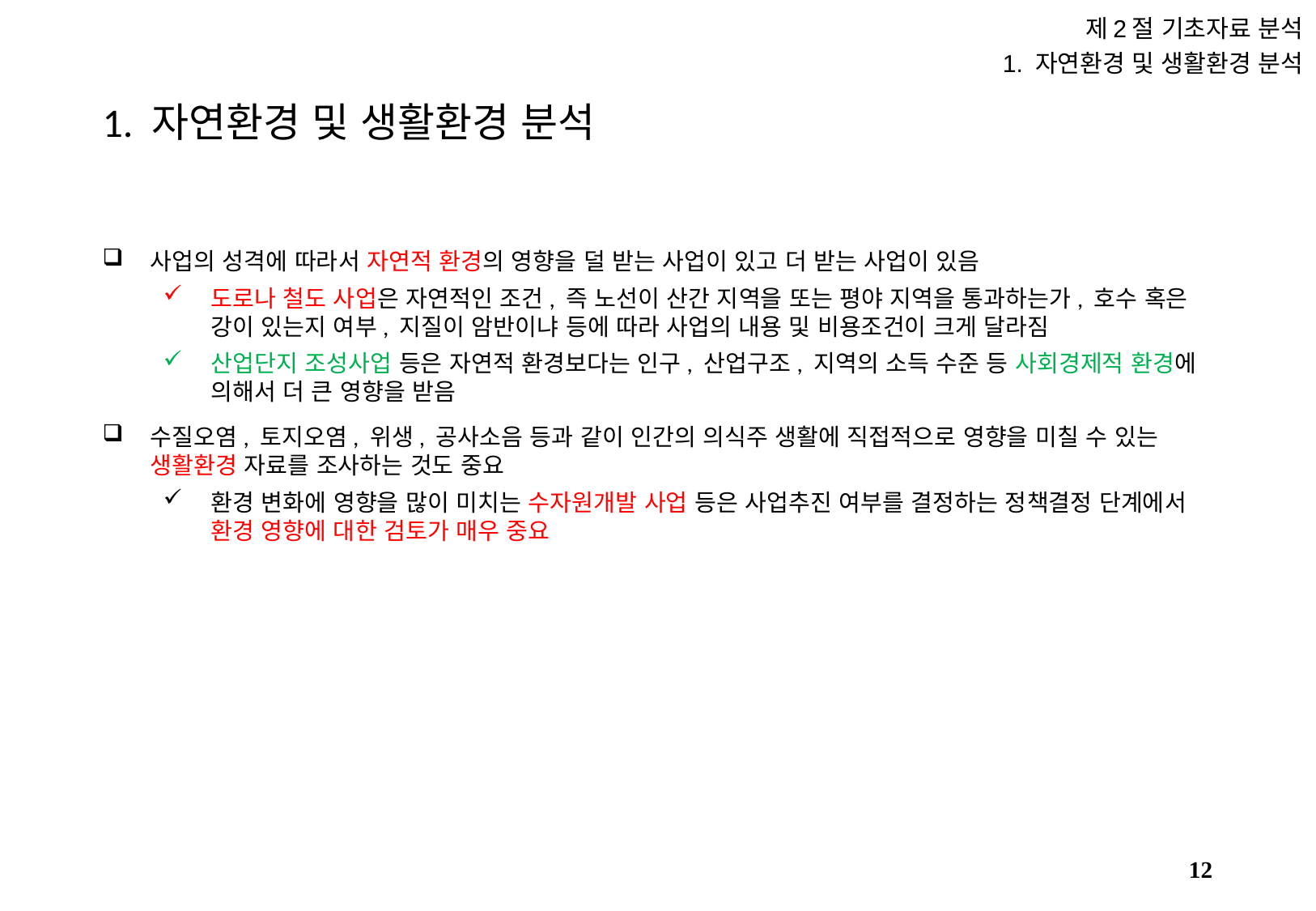

제2절 기초자료 분석
1. 자연환경 및 생활환경 분석
# 1. 자연환경 및 생활환경 분석
사업의 성격에 따라서 자연적 환경의 영향을 덜 받는 사업이 있고 더 받는 사업이 있음
도로나 철도 사업은 자연적인 조건, 즉 노선이 산간 지역을 또는 평야 지역을 통과하는가, 호수 혹은 강이 있는지 여부, 지질이 암반이냐 등에 따라 사업의 내용 및 비용조건이 크게 달라짐
산업단지 조성사업 등은 자연적 환경보다는 인구, 산업구조, 지역의 소득 수준 등 사회경제적 환경에 의해서 더 큰 영향을 받음
수질오염, 토지오염, 위생, 공사소음 등과 같이 인간의 의식주 생활에 직접적으로 영향을 미칠 수 있는 생활환경 자료를 조사하는 것도 중요
환경 변화에 영향을 많이 미치는 수자원개발 사업 등은 사업추진 여부를 결정하는 정책결정 단계에서 환경 영향에 대한 검토가 매우 중요
12